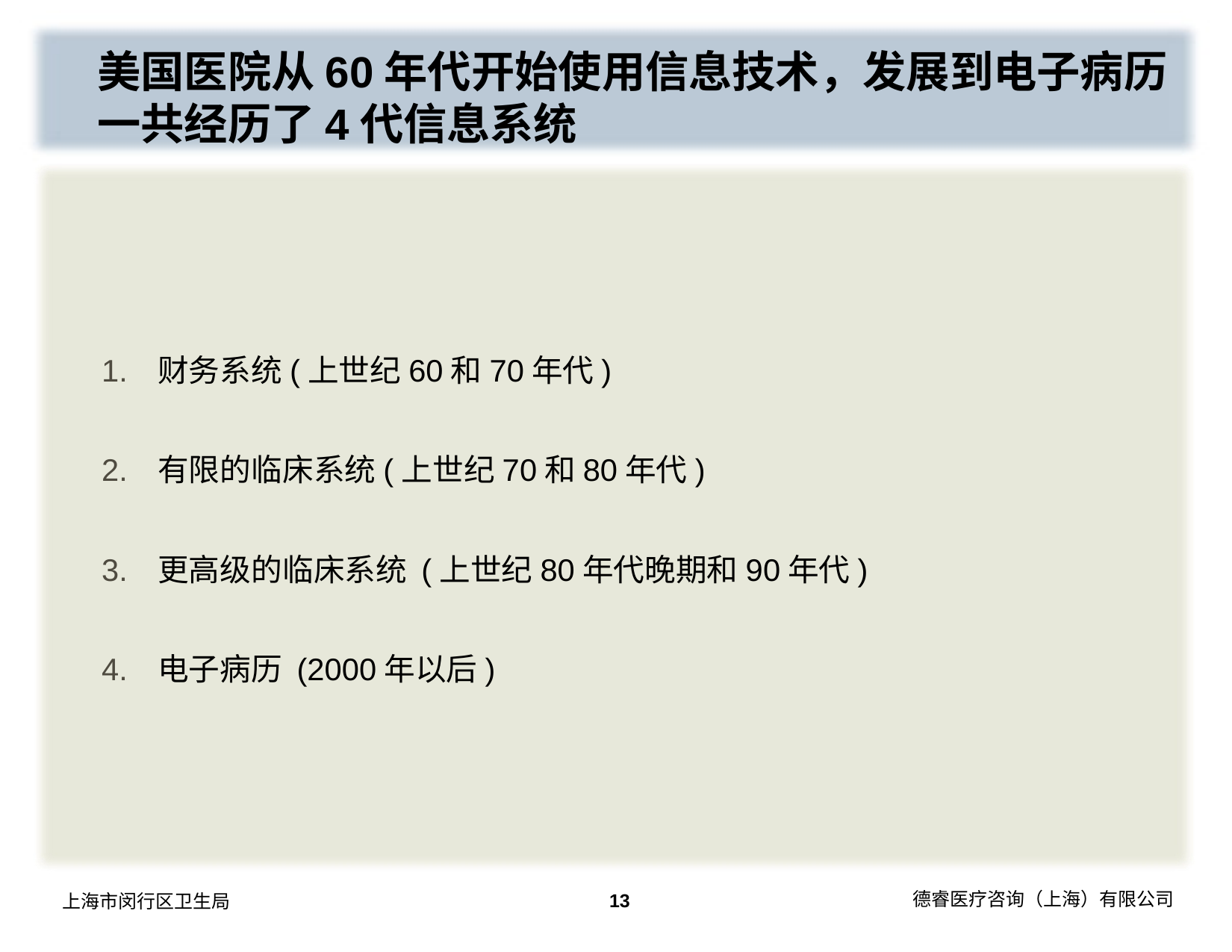

美国医院从60年代开始使用信息技术，发展到电子病历一共经历了4代信息系统
财务系统(上世纪60和70年代)
有限的临床系统(上世纪70和80年代)
更高级的临床系统 (上世纪80年代晚期和90年代)
电子病历 (2000年以后)
13